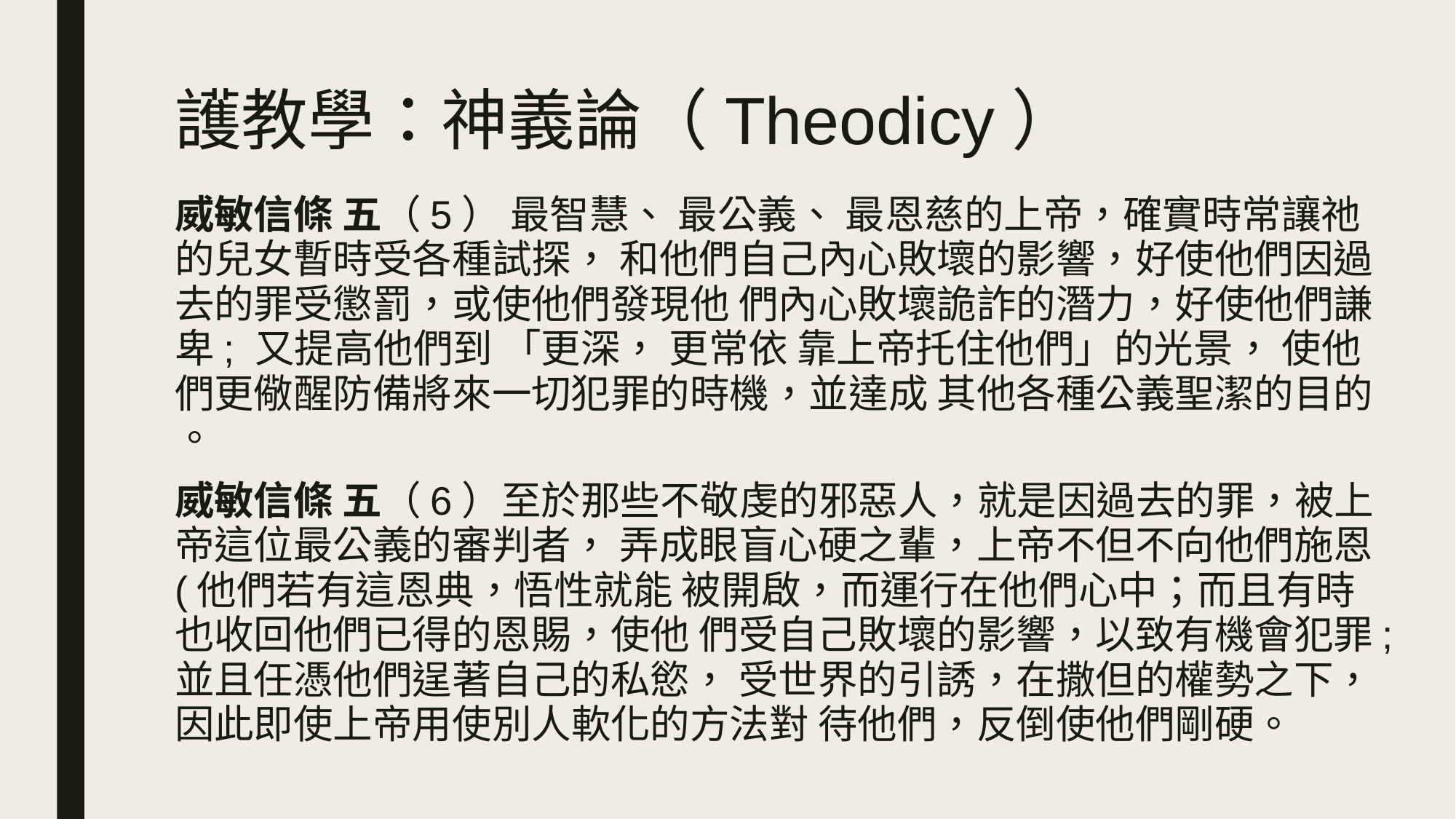

# 護教學：神義論（Theodicy）
威敏信條 五（5） 最智慧、 最公義、 最恩慈的上帝，確實時常讓祂的兒女暫時受各種試探， 和他們自己內心敗壞的影響，好使他們因過去的罪受懲罰，或使他們發現他 們內心敗壞詭詐的潛力，好使他們謙卑; 又提高他們到 「更深， 更常依 靠上帝托住他們」的光景， 使他們更儆醒防備將來一切犯罪的時機，並達成 其他各種公義聖潔的目的 。
威敏信條 五（6）至於那些不敬虔的邪惡人，就是因過去的罪，被上帝這位最公義的審判者， 弄成眼盲心硬之輩，上帝不但不向他們施恩(他們若有這恩典，悟性就能 被開啟，而運行在他們心中；而且有時也收回他們已得的恩賜，使他 們受自己敗壞的影響，以致有機會犯罪;並且任憑他們逞著自己的私慾， 受世界的引誘，在撒但的權勢之下，因此即使上帝用使別人軟化的方法對 待他們，反倒使他們剛硬。